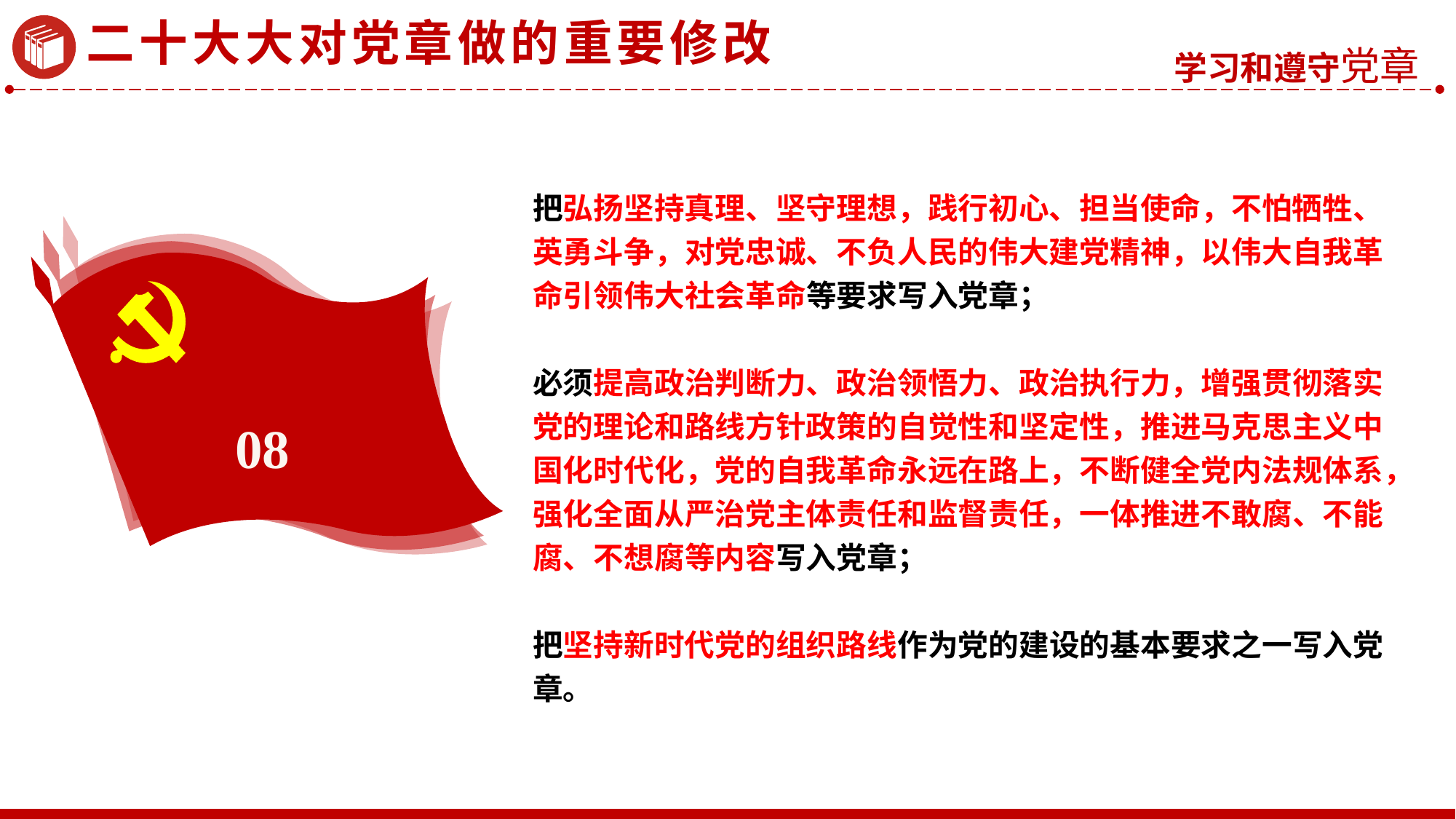

二十大大对党章做的重要修改
把弘扬坚持真理、坚守理想，践行初心、担当使命，不怕牺牲、英勇斗争，对党忠诚、不负人民的伟大建党精神，以伟大自我革命引领伟大社会革命等要求写入党章；

必须提高政治判断力、政治领悟力、政治执行力，增强贯彻落实党的理论和路线方针政策的自觉性和坚定性，推进马克思主义中国化时代化，党的自我革命永远在路上，不断健全党内法规体系，强化全面从严治党主体责任和监督责任，一体推进不敢腐、不能腐、不想腐等内容写入党章；

把坚持新时代党的组织路线作为党的建设的基本要求之一写入党章。

08